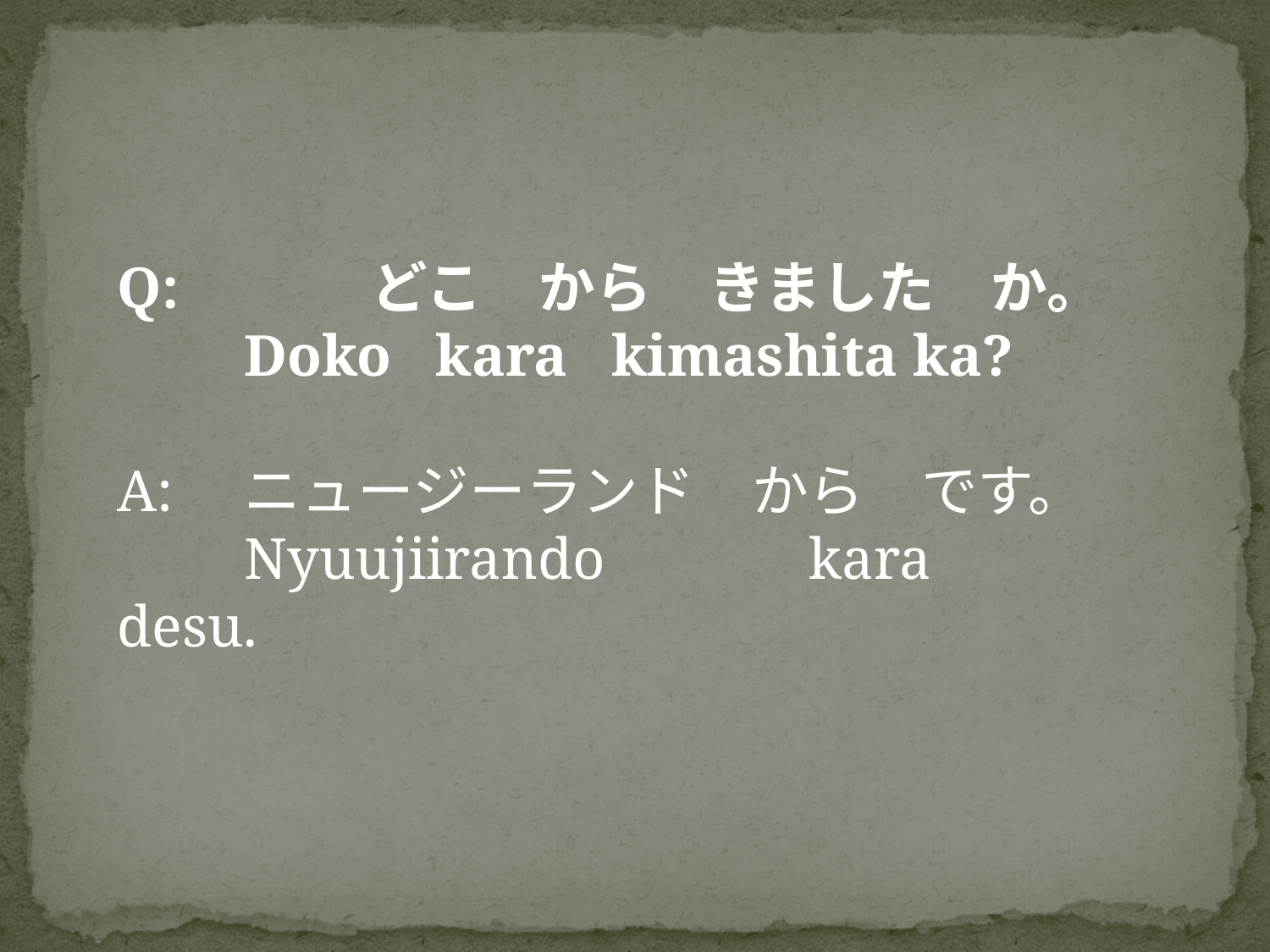

Q:　	どこ　から　きました　か。
	Doko   kara   kimashita ka?

A:　	ニュージーランド　から　です。
	Nyuujiirando              kara     desu.